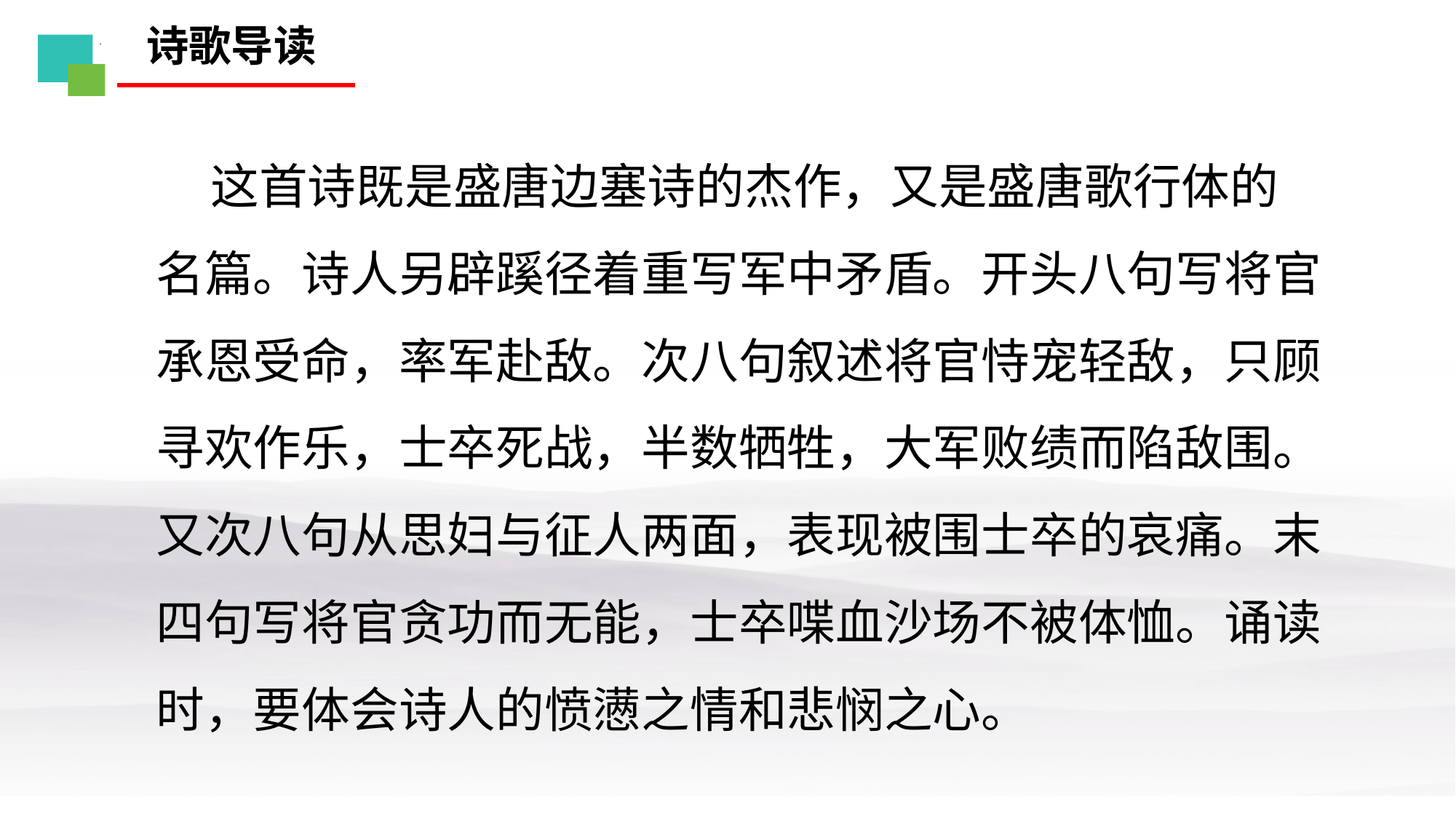

诗歌导读

这首诗既是盛唐边塞诗的杰作，又是盛唐歌行体的名篇。诗人另辟蹊径着重写军中矛盾。开头八句写将官承恩受命，率军赴敌。次八句叙述将官恃宠轻敌，只顾寻欢作乐，士卒死战，半数牺牲，大军败绩而陷敌围。又次八句从思妇与征人两面，表现被围士卒的哀痛。末四句写将官贪功而无能，士卒喋血沙场不被体恤。诵读时，要体会诗人的愤懑之情和悲悯之心。